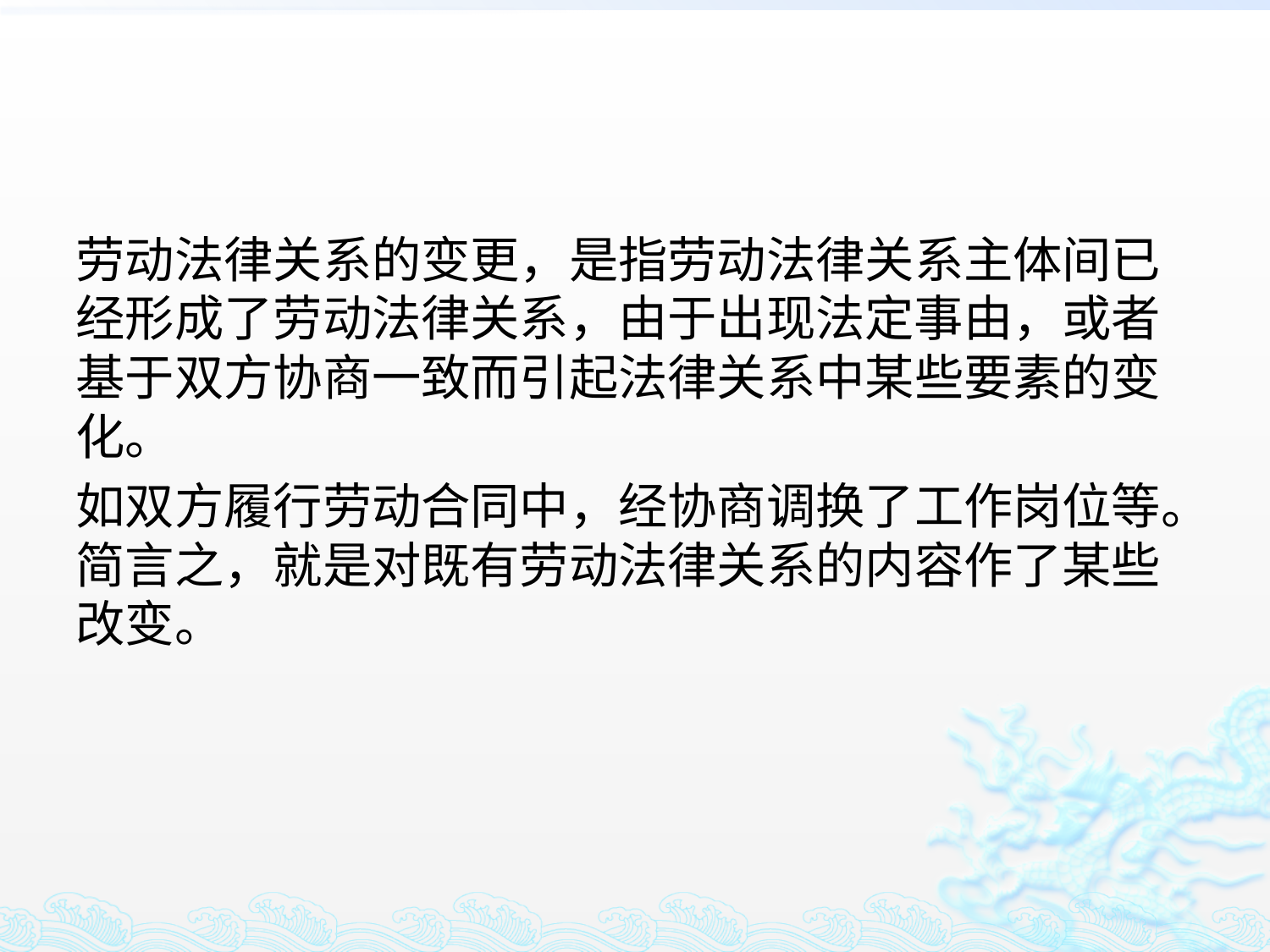

#
劳动法律关系的变更，是指劳动法律关系主体间已经形成了劳动法律关系，由于出现法定事由，或者基于双方协商一致而引起法律关系中某些要素的变化。
如双方履行劳动合同中，经协商调换了工作岗位等。简言之，就是对既有劳动法律关系的内容作了某些改变。